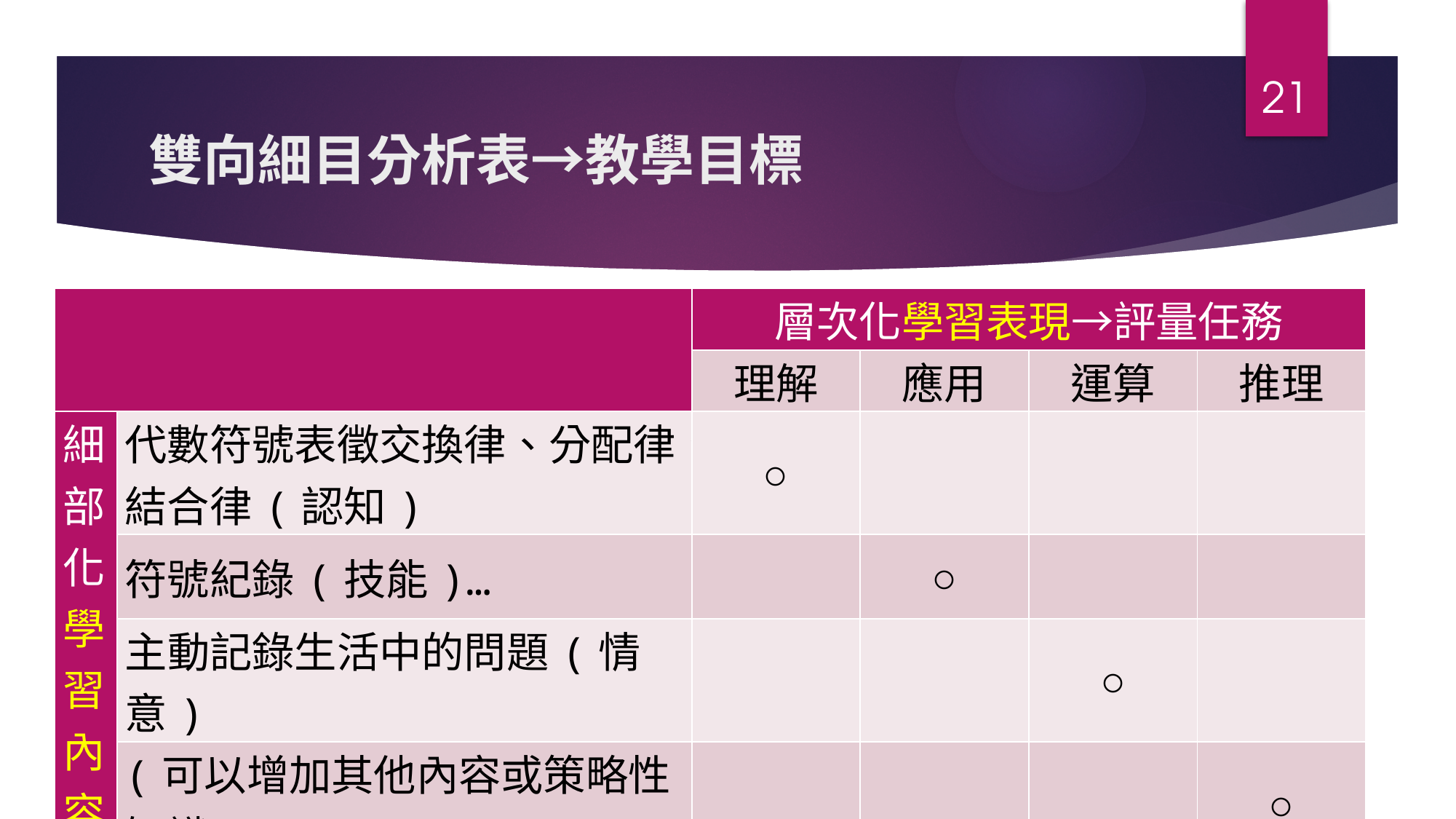

21
# 雙向細目分析表→教學目標
|  |  | 層次化學習表現→評量任務 |  |  |  |
| --- | --- | --- | --- | --- | --- |
|  |  | 理解 | 應用 | 運算 | 推理 |
| 細部化學習內容 | 代數符號表徵交換律、分配律、結合律(認知) | ○ |  |  |  |
|  | 符號紀錄(技能)… |  | ○ |  |  |
|  | 主動記錄生活中的問題(情意) |  |  | ○ |  |
|  | (可以增加其他內容或策略性知識) |  |  |  | ○ |